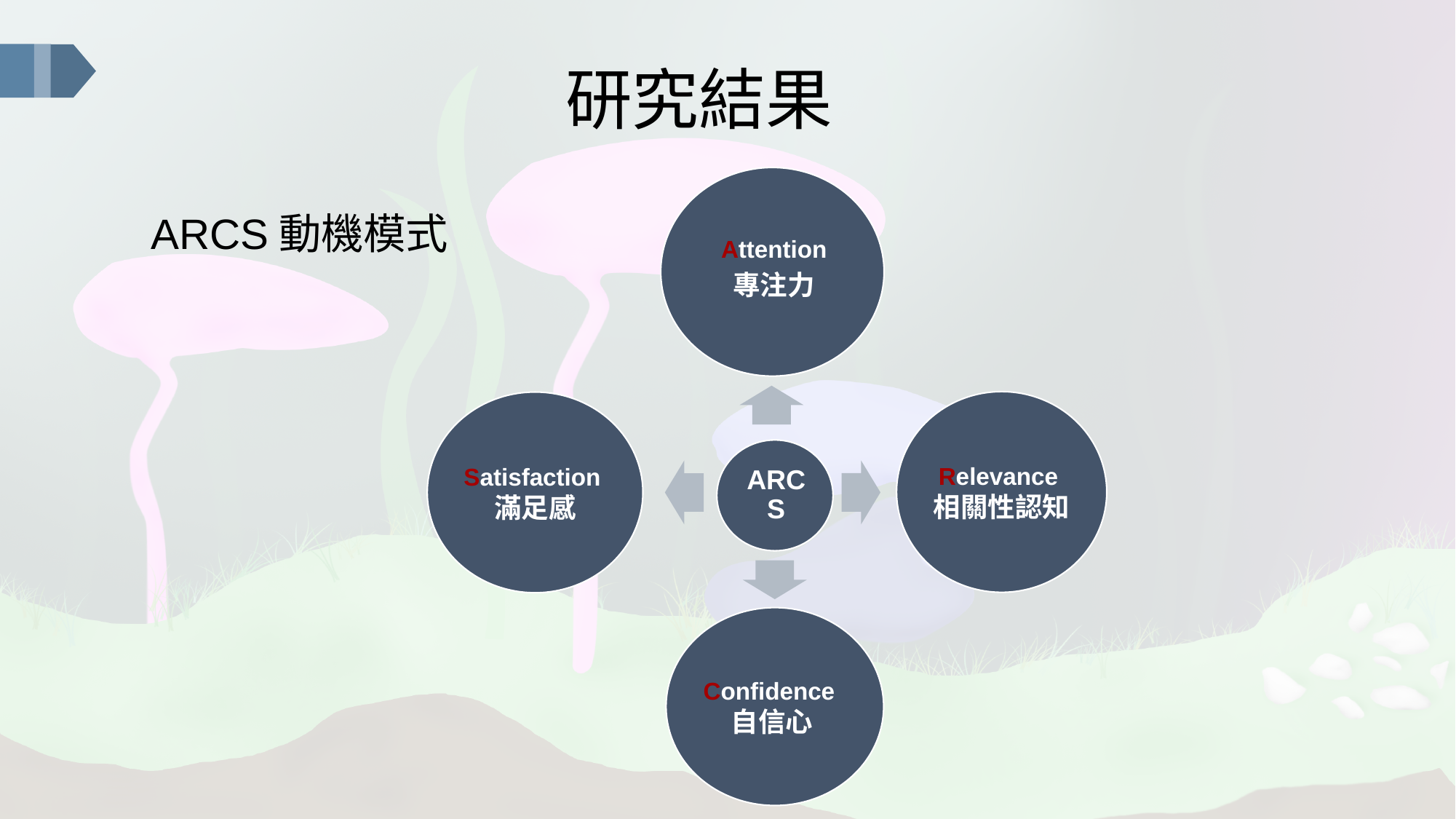

研究結果

Attention
專注力

Relevance
相關性認知

Satisfaction滿足感

ARCS

Confidence自信心
ARCS動機模式